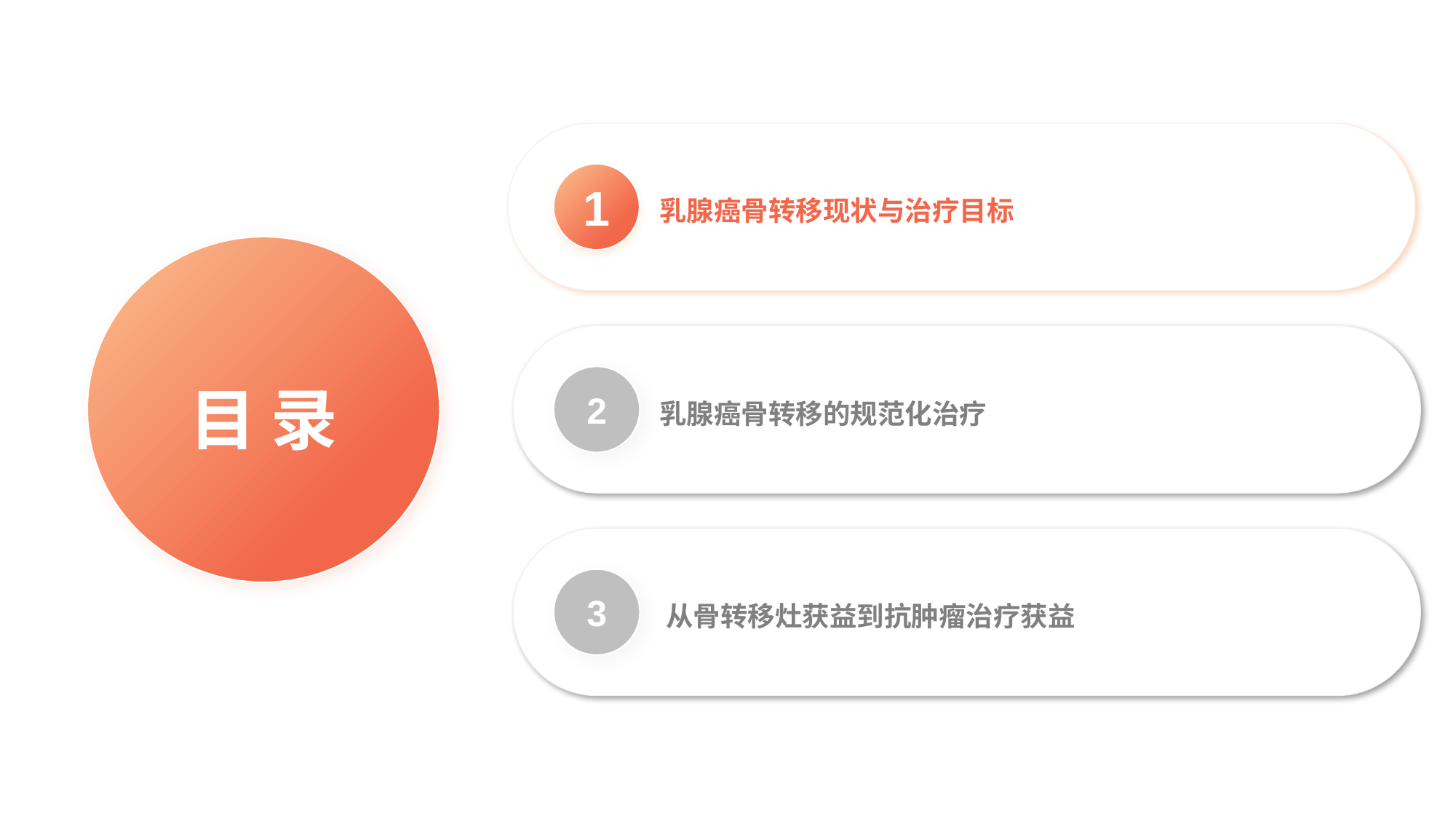

1
乳腺癌骨转移现状与治疗目标

目 录

2
乳腺癌骨转移的规范化治疗

3
‌从骨转移灶获益到抗肿瘤治疗获益